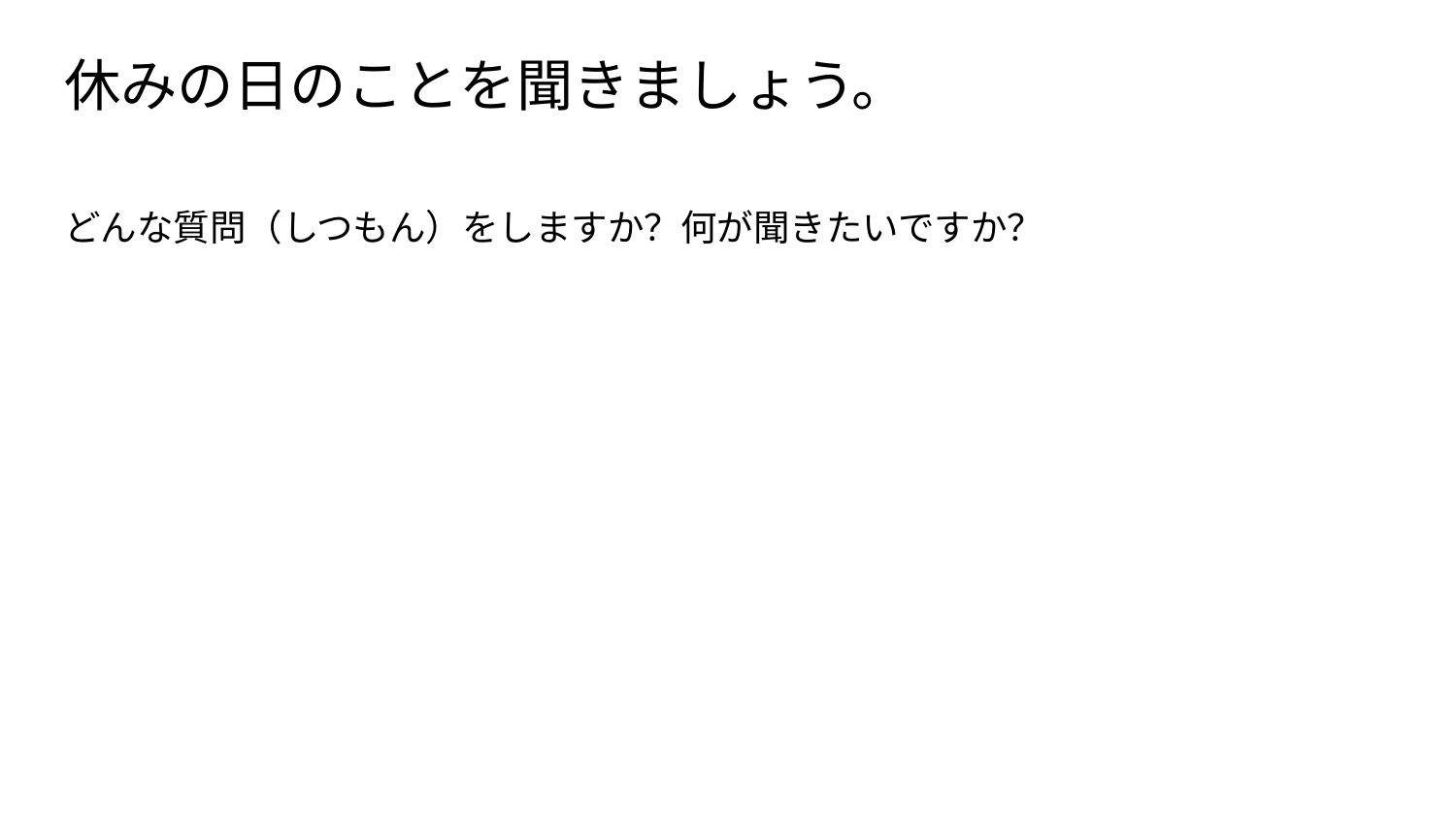

# 休みの日のことを聞きましょう。
どんな質問（しつもん）をしますか？何が聞きたいですか？